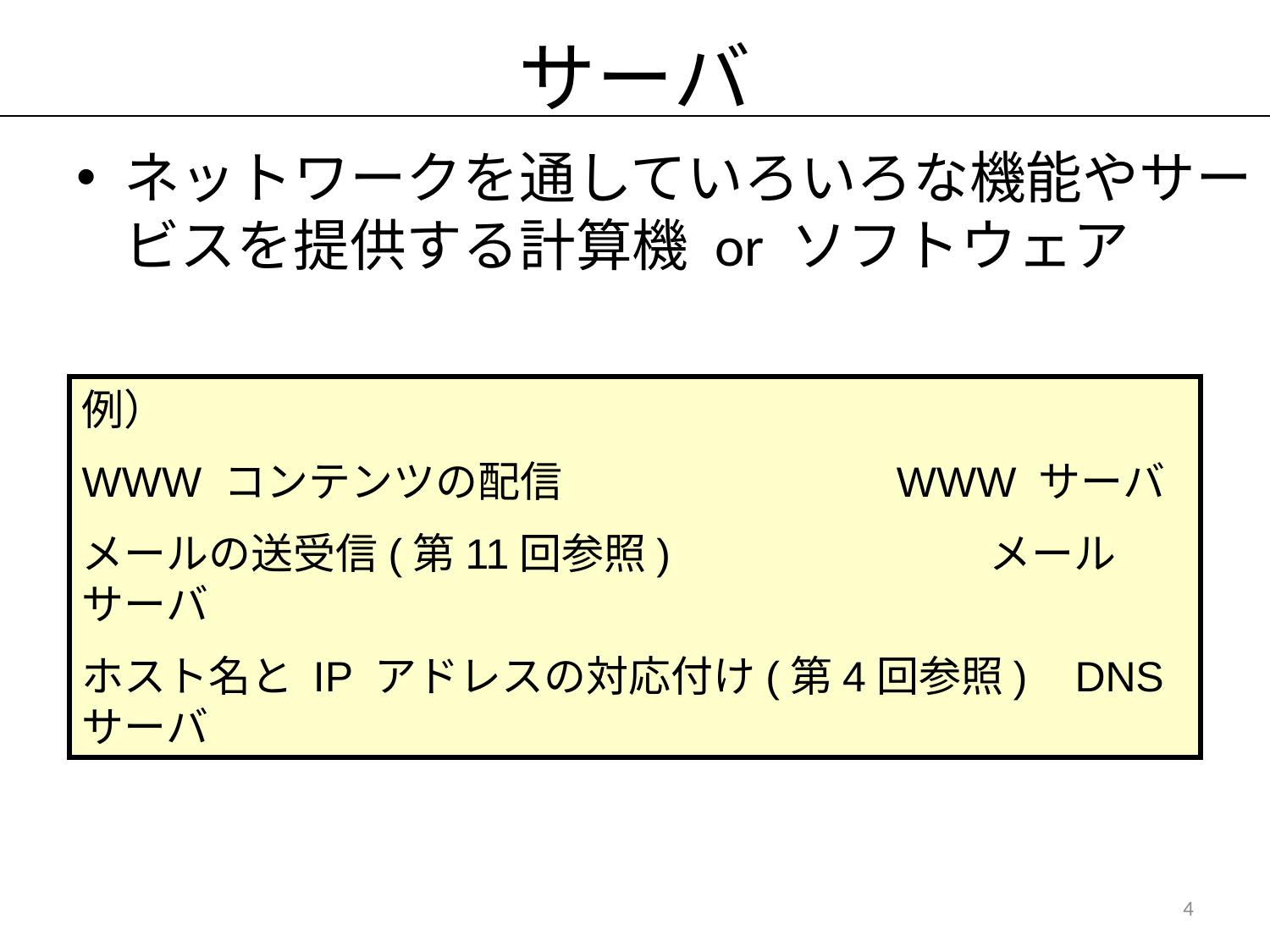

# サーバ
ネットワークを通していろいろな機能やサービスを提供する計算機 or ソフトウェア

例）
WWW コンテンツの配信                                  WWW サーバ
メールの送受信(第11回参照)                          メールサーバ
ホスト名と IP アドレスの対応付け(第4回参照)    DNS サーバ
4